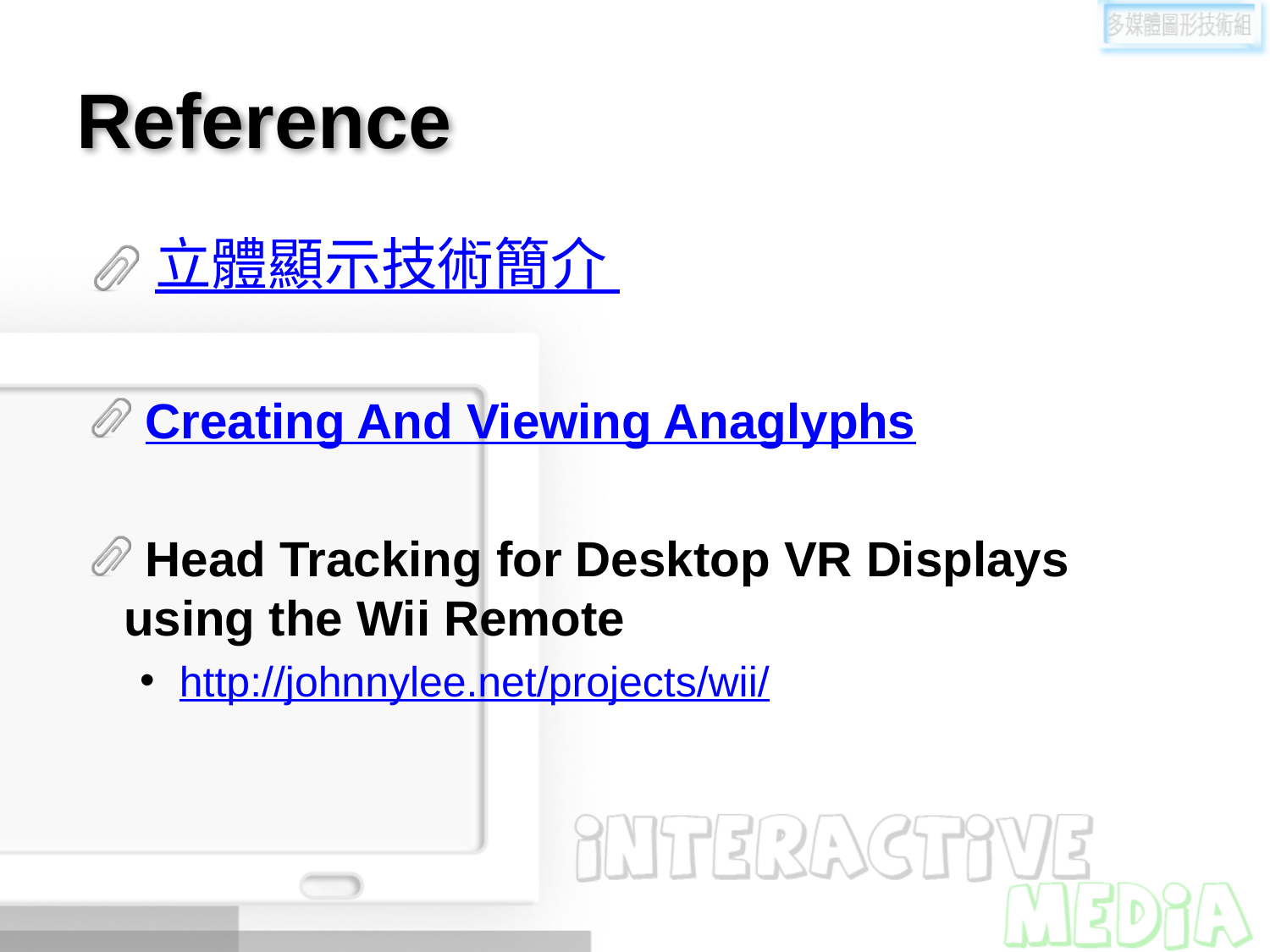

# Reference
立體顯示技術簡介

Creating And Viewing Anaglyphs

Head Tracking for Desktop VR Displays using the Wii Remote
http://johnnylee.net/projects/wii/